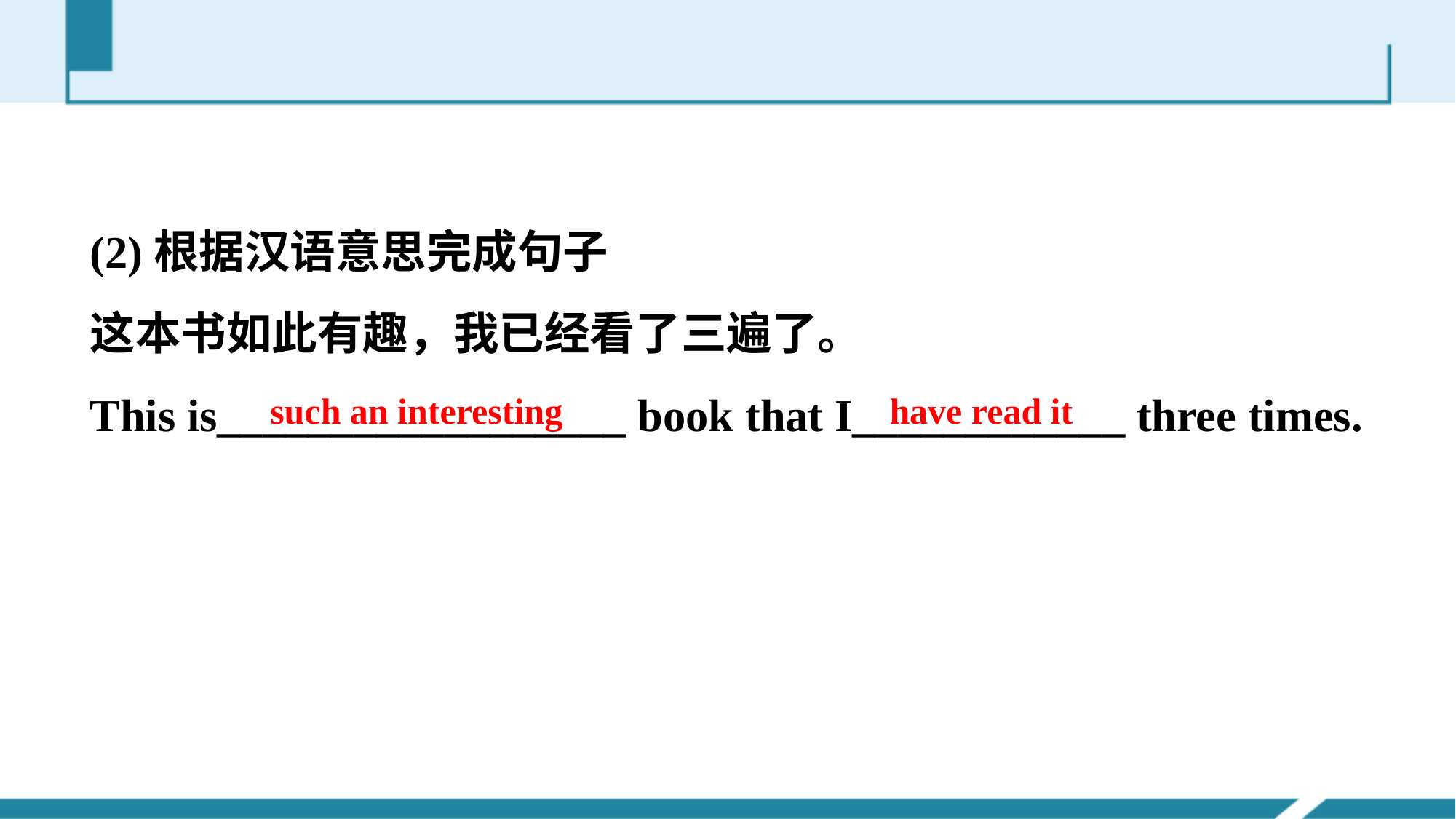

(2)根据汉语意思完成句子
这本书如此有趣，我已经看了三遍了。
This is__________________ book that I____________ three times.
have read it
such an interesting